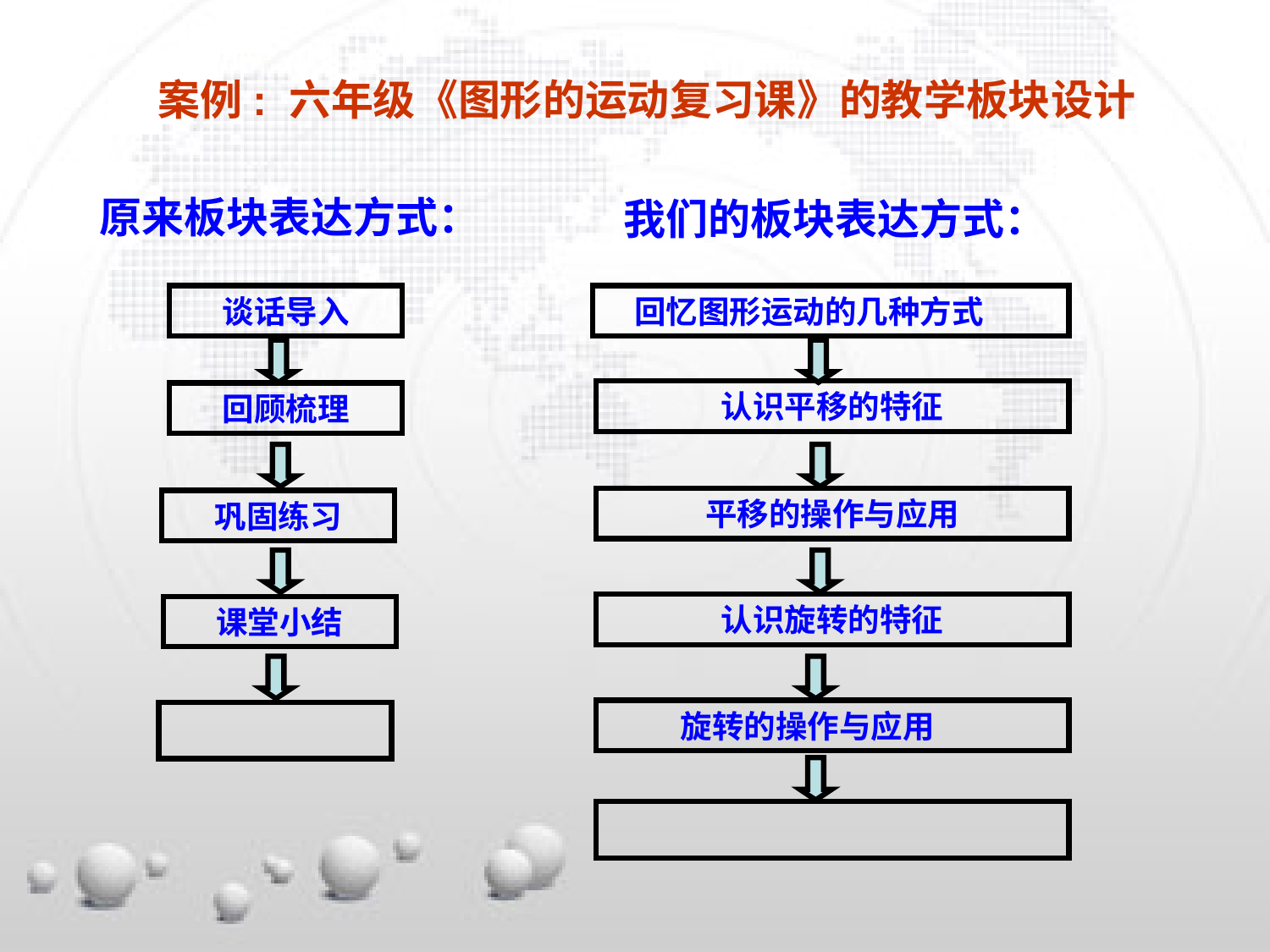

案例: 六年级《图形的运动复习课》的教学板块设计
原来板块表达方式：
我们的板块表达方式：
谈话导入
   回忆图形运动的几种方式

认识平移的特征
回顾梳理

平移的操作与应用
巩固练习

认识旋转的特征
课堂小结

         旋转的操作与应用